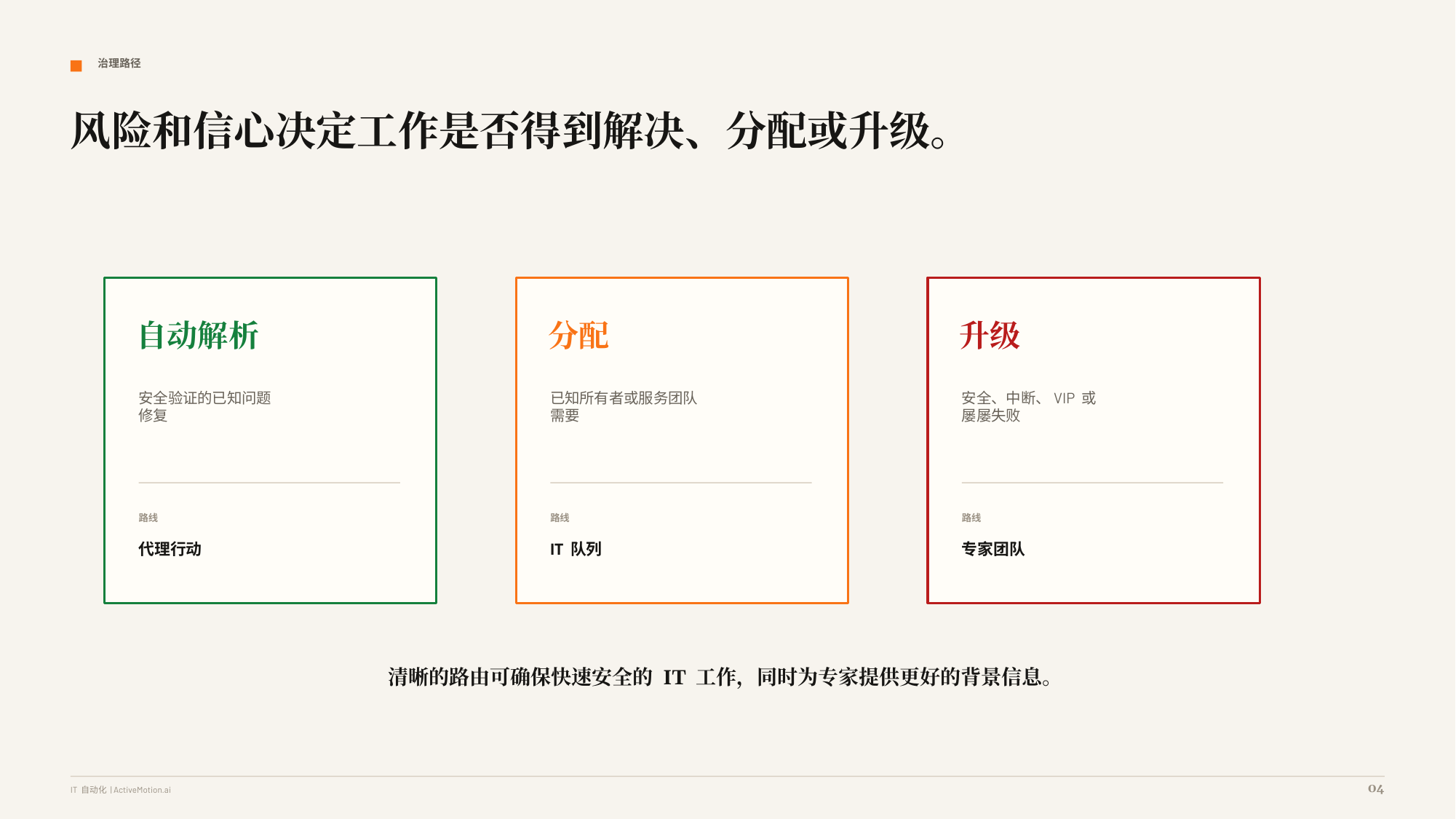

治理路径

风险和信心决定工作是否得到解决、分配或升级。

自动解析
分配
升级
安全验证的已知问题
修复
已知所有者或服务团队
需要
安全、中断、VIP 或
屡屡失败

路线
路线
路线
代理行动
IT 队列
专家团队
清晰的路由可确保快速安全的 IT 工作，同时为专家提供更好的背景信息。

04
IT 自动化 | ActiveMotion.ai